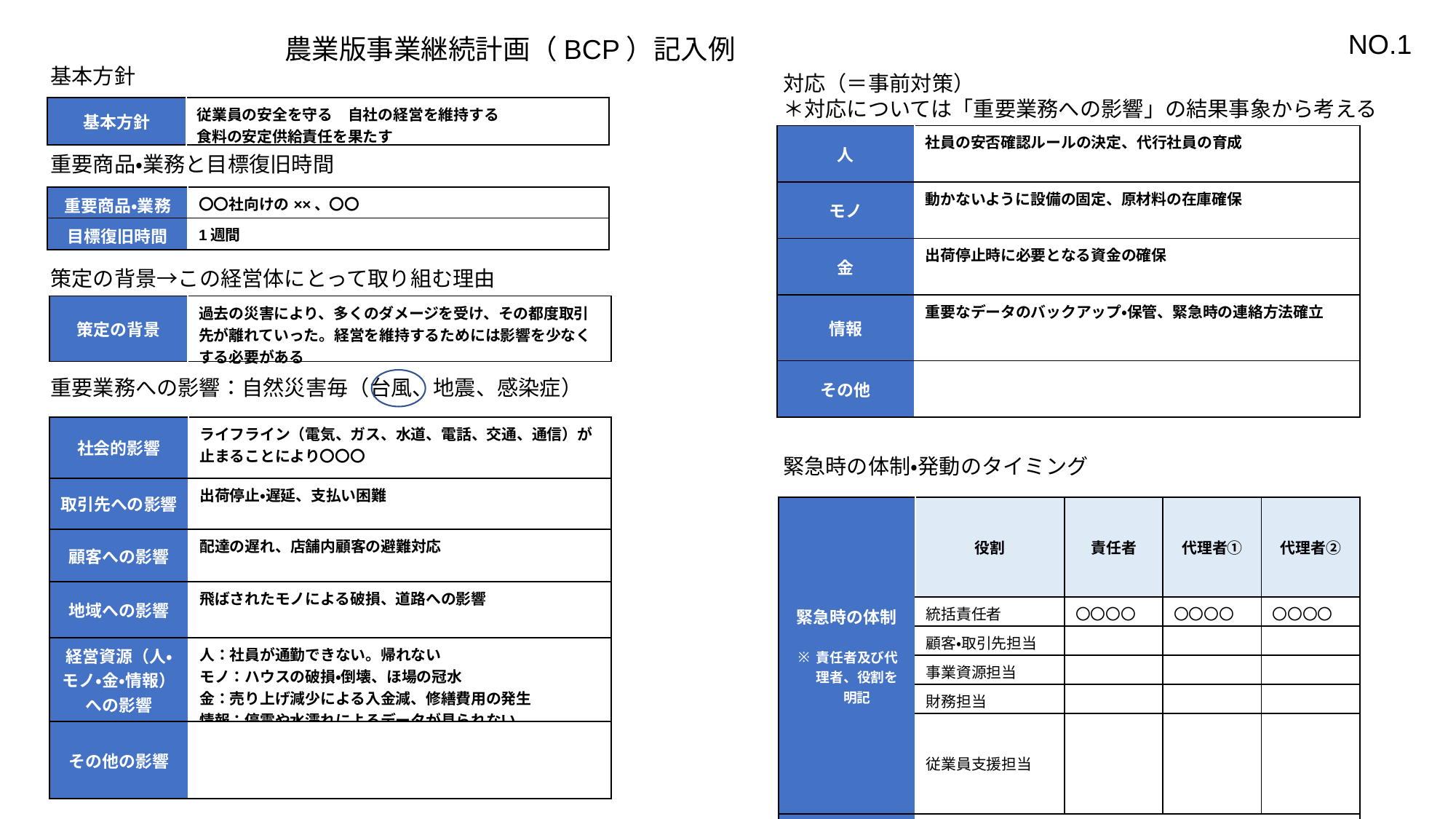

NO.1
農業版事業継続計画（BCP）記入例
基本方針
対応（＝事前対策）
＊対応については「重要業務への影響」の結果事象から考える
| 基本方針 | 従業員の安全を守る　自社の経営を維持する 食料の安定供給責任を果たす |
| --- | --- |
| 人 | 社員の安否確認ルールの決定、代行社員の育成 |
| --- | --- |
| モノ | 動かないように設備の固定、原材料の在庫確保 |
| 金 | 出荷停止時に必要となる資金の確保 |
| 情報 | 重要なデータのバックアップ・保管、緊急時の連絡方法確立 |
| その他 |  |
重要商品・業務と目標復旧時間
| 重要商品・業務 | 〇〇社向けの××、〇〇 |
| --- | --- |
| 目標復旧時間 | 1週間 |
策定の背景→この経営体にとって取り組む理由
| 策定の背景 | 過去の災害により、多くのダメージを受け、その都度取引先が離れていった。経営を維持するためには影響を少なくする必要がある |
| --- | --- |
重要業務への影響：自然災害毎（台風、地震、感染症）

| 社会的影響 | ライフライン（電気、ガス、水道、電話、交通、通信）が止まることにより〇〇〇 |
| --- | --- |
| 取引先への影響 | 出荷停止・遅延、支払い困難 |
| 顧客への影響 | 配達の遅れ、店舗内顧客の避難対応 |
| 地域への影響 | 飛ばされたモノによる破損、道路への影響 |
| 経営資源（人・モノ・金・情報）への影響 | 人：社員が通勤できない。帰れない モノ：ハウスの破損・倒壊、ほ場の冠水 金：売り上げ減少による入金減、修繕費用の発生 情報：停電や水濡れによるデータが見られない |
| その他の影響 |  |
緊急時の体制・発動のタイミング
| 緊急時の体制 責任者及び代理者、役割を明記 | 役割 | 責任者 | 代理者① | 代理者② |
| --- | --- | --- | --- | --- |
|  | 統括責任者 | 〇〇〇〇 | 〇〇〇〇 | 〇〇〇〇 |
|  | 顧客・取引先担当 |  |  |  |
|  | 事業資源担当 |  |  |  |
|  | 財務担当 |  |  |  |
|  | 従業員支援担当 |  |  |  |
| 発動のタイミング | 自然災害別に定める 地震：発生時、台風：台風発生時　感染症：発生時 |  |  |  |